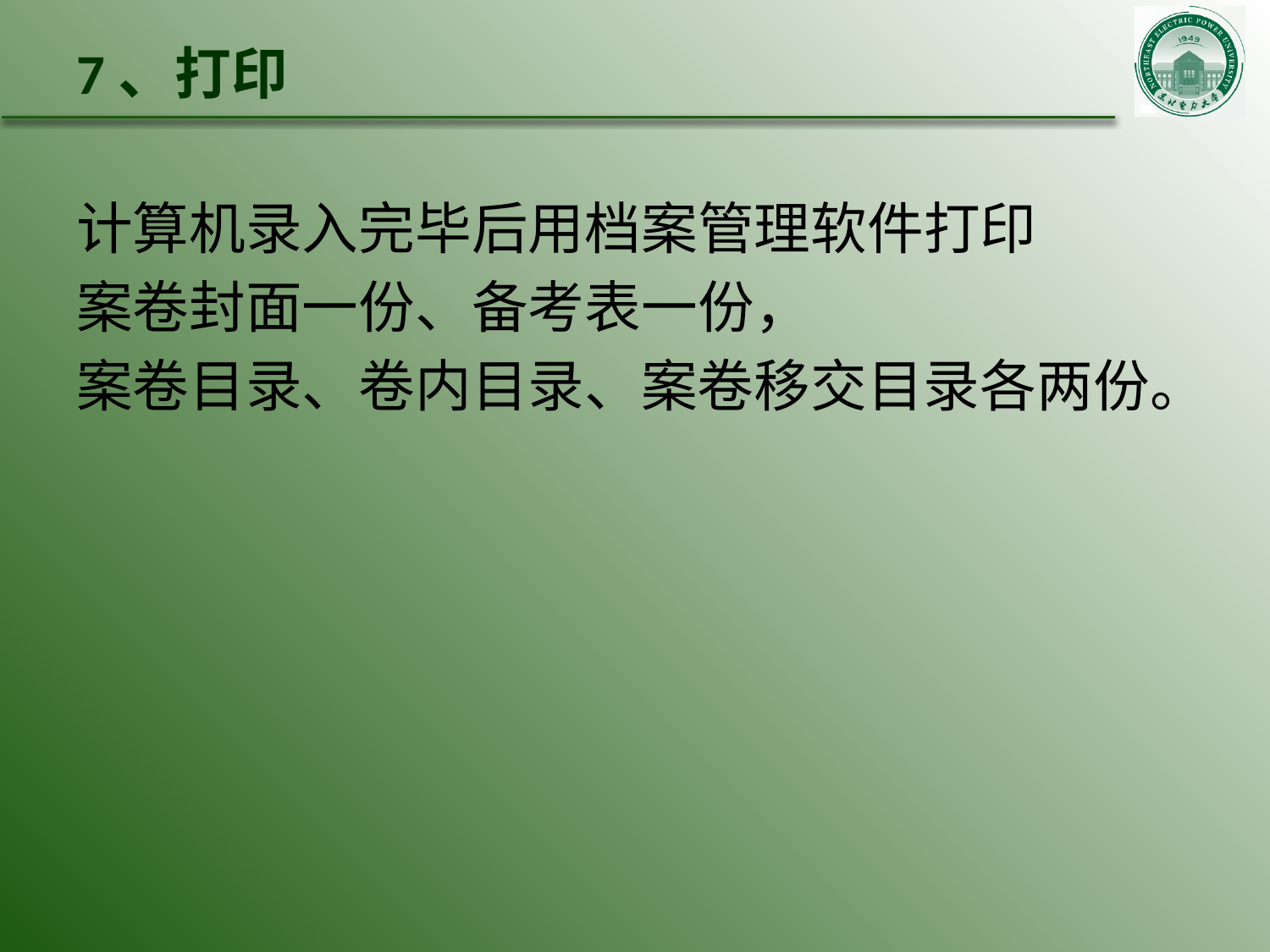

# 7、打印
计算机录入完毕后用档案管理软件打印
案卷封面一份、备考表一份，
案卷目录、卷内目录、案卷移交目录各两份。